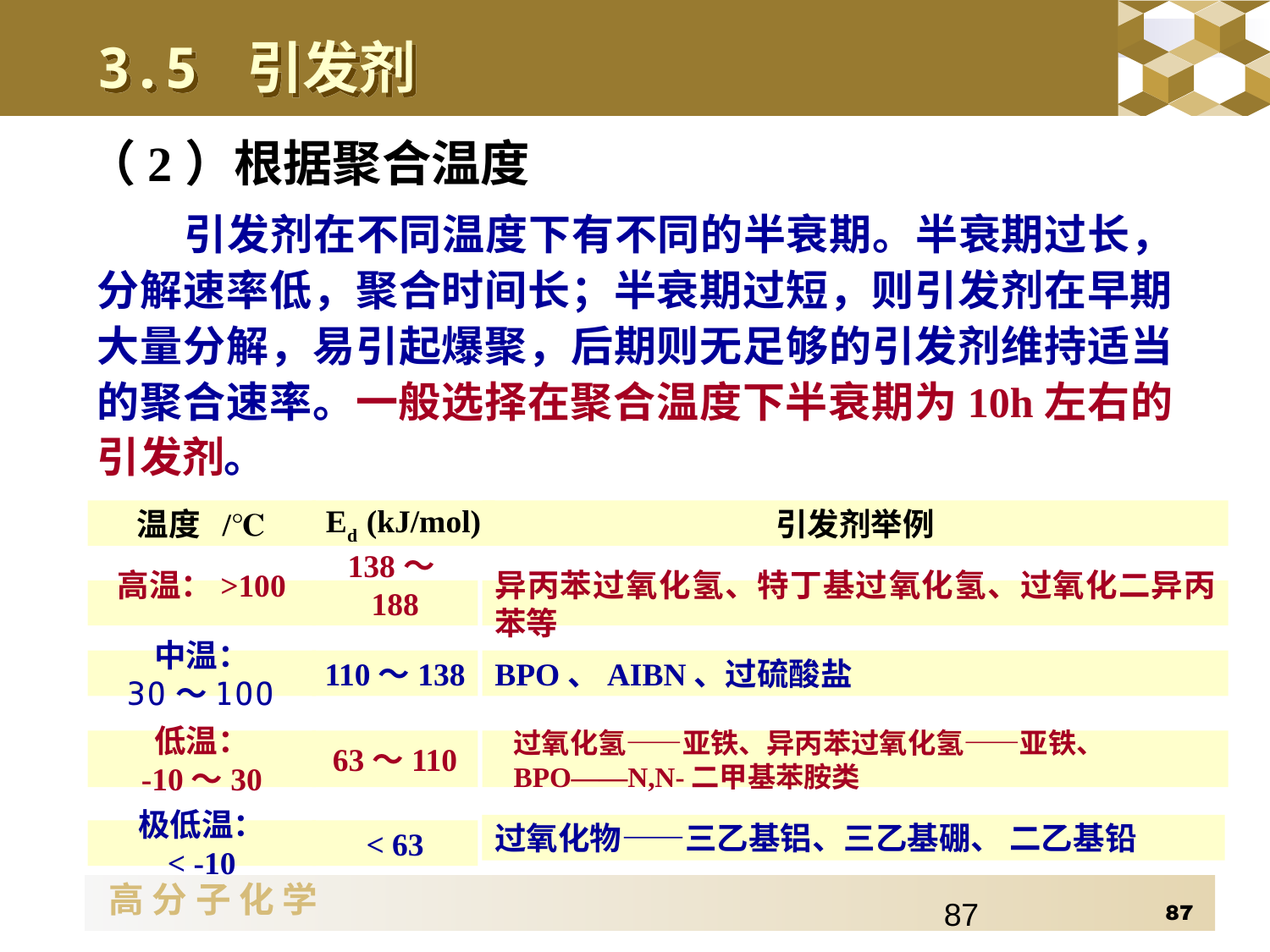

3.5 引发剂
（2）根据聚合温度
引发剂在不同温度下有不同的半衰期。半衰期过长，分解速率低，聚合时间长；半衰期过短，则引发剂在早期大量分解，易引起爆聚，后期则无足够的引发剂维持适当的聚合速率。一般选择在聚合温度下半衰期为10h左右的引发剂。

温度  /℃

Ed  (kJ/mol)

引发剂举例

高温：>100

138～188

异丙苯过氧化氢、特丁基过氧化氢、过氧化二异丙苯等

中温：
30～100

110～138

BPO、AIBN、过硫酸盐

低温：
-10～30

63～110

过氧化氢——亚铁、异丙苯过氧化氢——亚铁、
BPO——N,N-二甲基苯胺类

过氧化物——三乙基铝、三乙基硼、 二乙基铅

极低温：
< -10

< 63

87